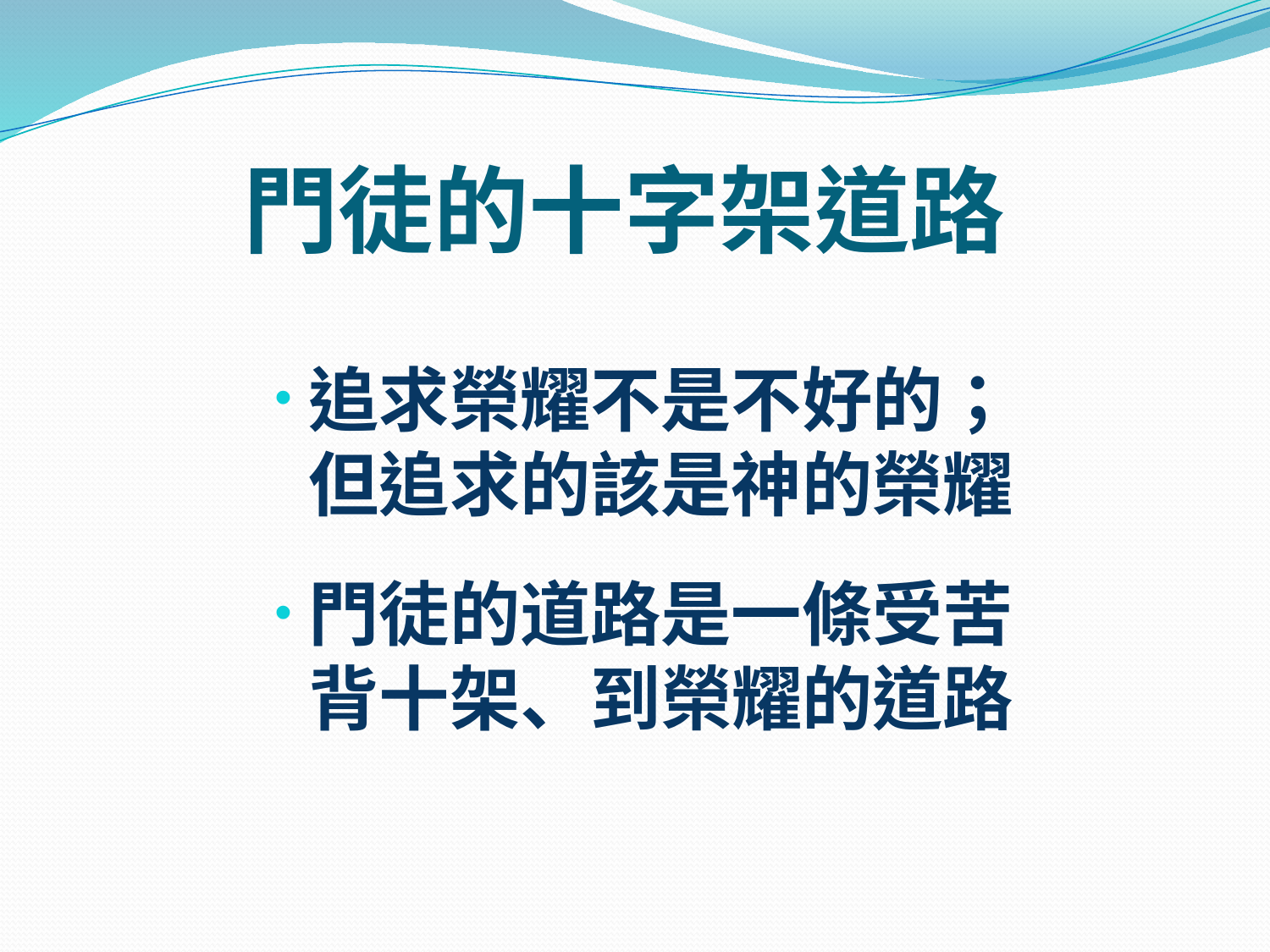

# 門徒的十字架道路
追求榮耀不是不好的；但追求的該是神的榮耀

門徒的道路是一條受苦背十架、到榮耀的道路